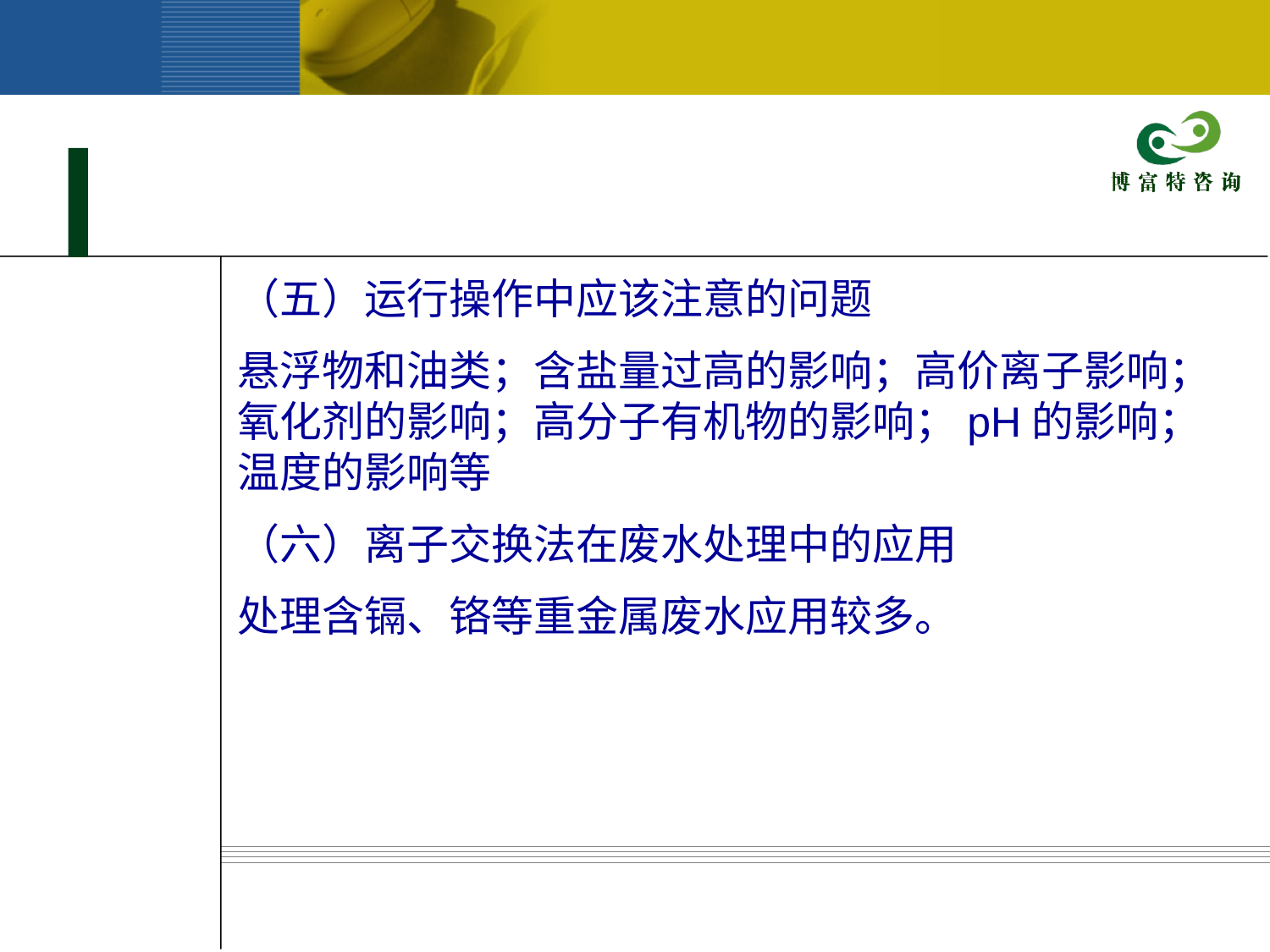

（五）运行操作中应该注意的问题
悬浮物和油类；含盐量过高的影响；高价离子影响；氧化剂的影响；高分子有机物的影响；pH的影响；温度的影响等
（六）离子交换法在废水处理中的应用
处理含镉、铬等重金属废水应用较多。